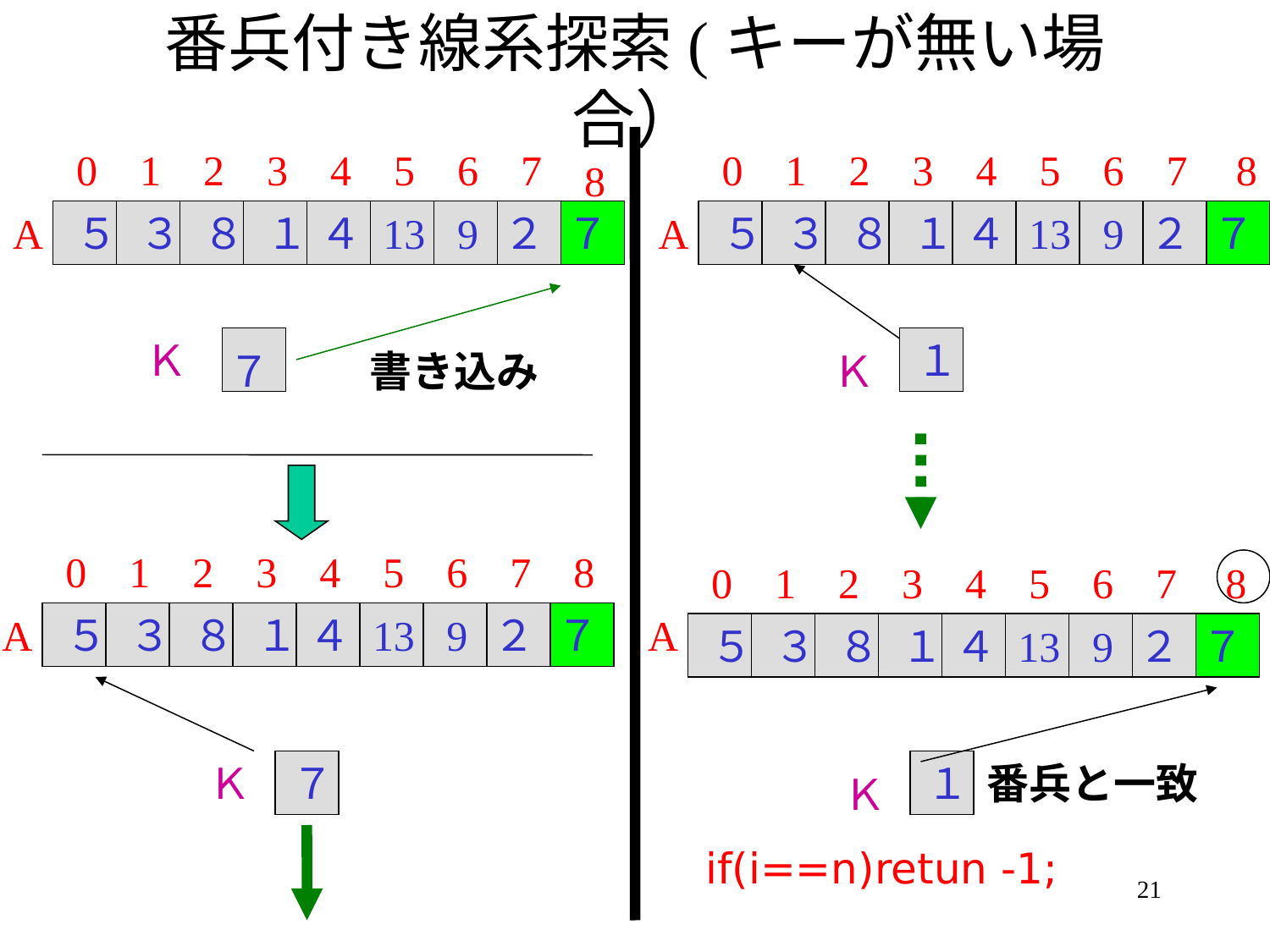

# 番兵付き線系探索(キーが無い場合）

0
1
2
3
4
5
6
7
0
1
2
3
4
5
6
7
8
8
A

５
３
８
１
４
13
9
２

７
A

５
３
８
１
４
13
9
２

７

Ｋ

１
７
書き込み
Ｋ

0
1
2
3
4
5
6
7
8
0
1
2
3
4
5
6
7
8

A

５
３
８
１
４
13
9
２

７
A

５
３
８
１
４
13
9
２

７

Ｋ

７

１
番兵と一致
Ｋ

if(i==n)retun -1;
21